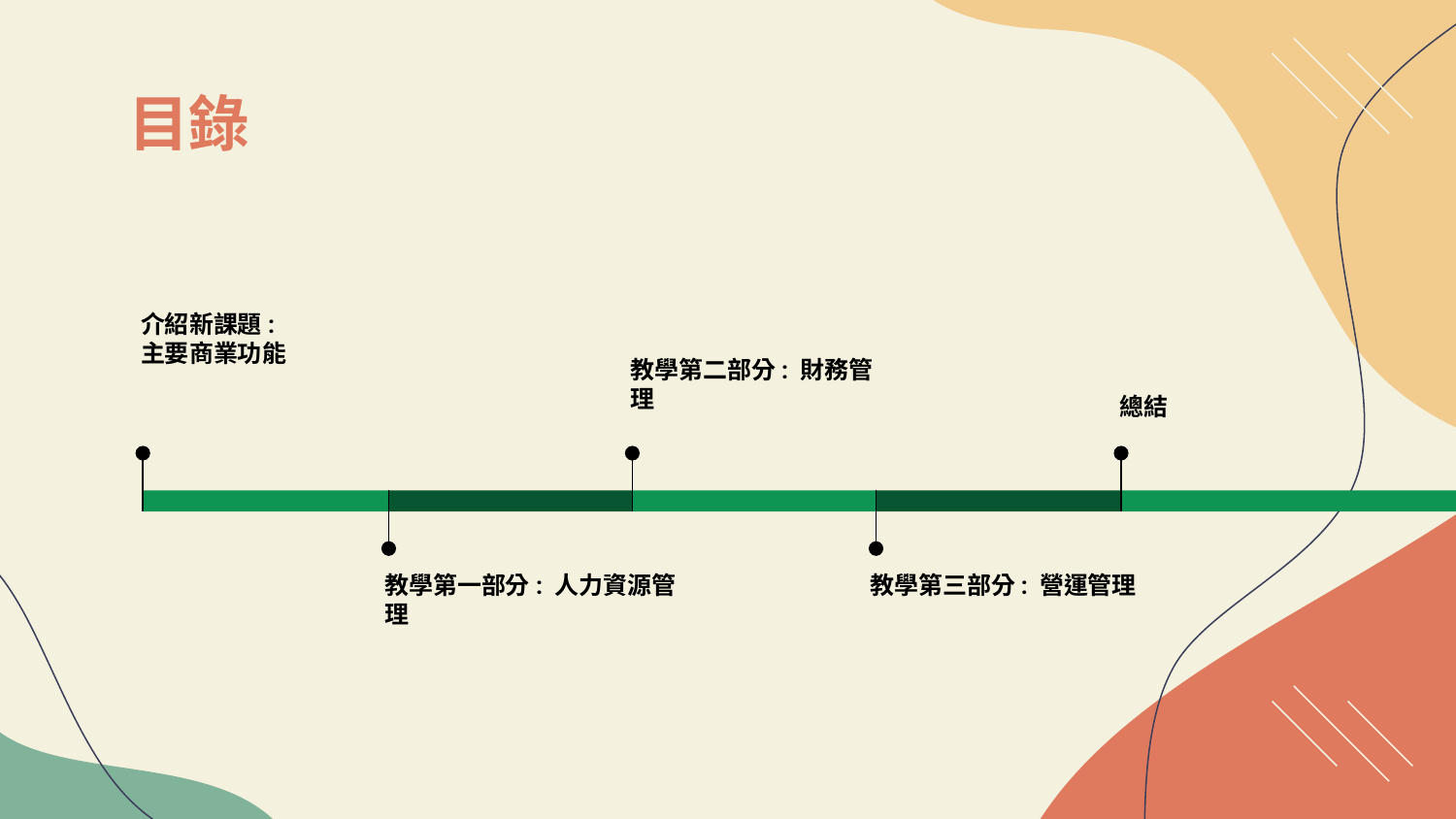

# 目錄
介紹新課題:
主要商業功能

教學第二部分: 財務管理
總結

教學第一部分: 人力資源管理
教學第三部分: 營運管理